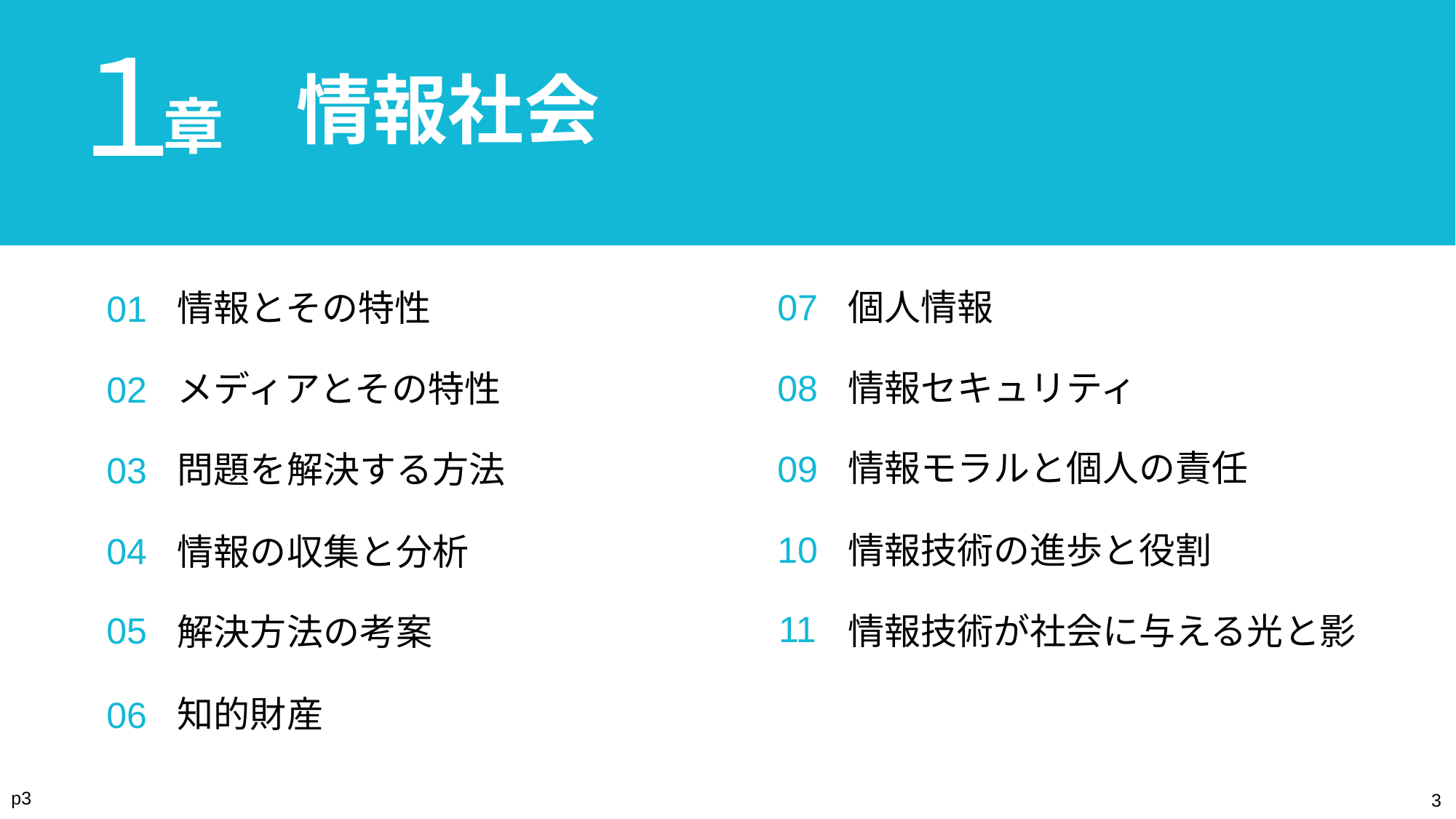

情報社会
07
個人情報
情報とその特性
01
08
情報セキュリティ
メディアとその特性
02
情報モラルと個人の責任
09
問題を解決する方法
03
10
情報技術の進歩と役割
04
情報の収集と分析
11
05
情報技術が社会に与える光と影
解決方法の考案
知的財産
06
p3
3